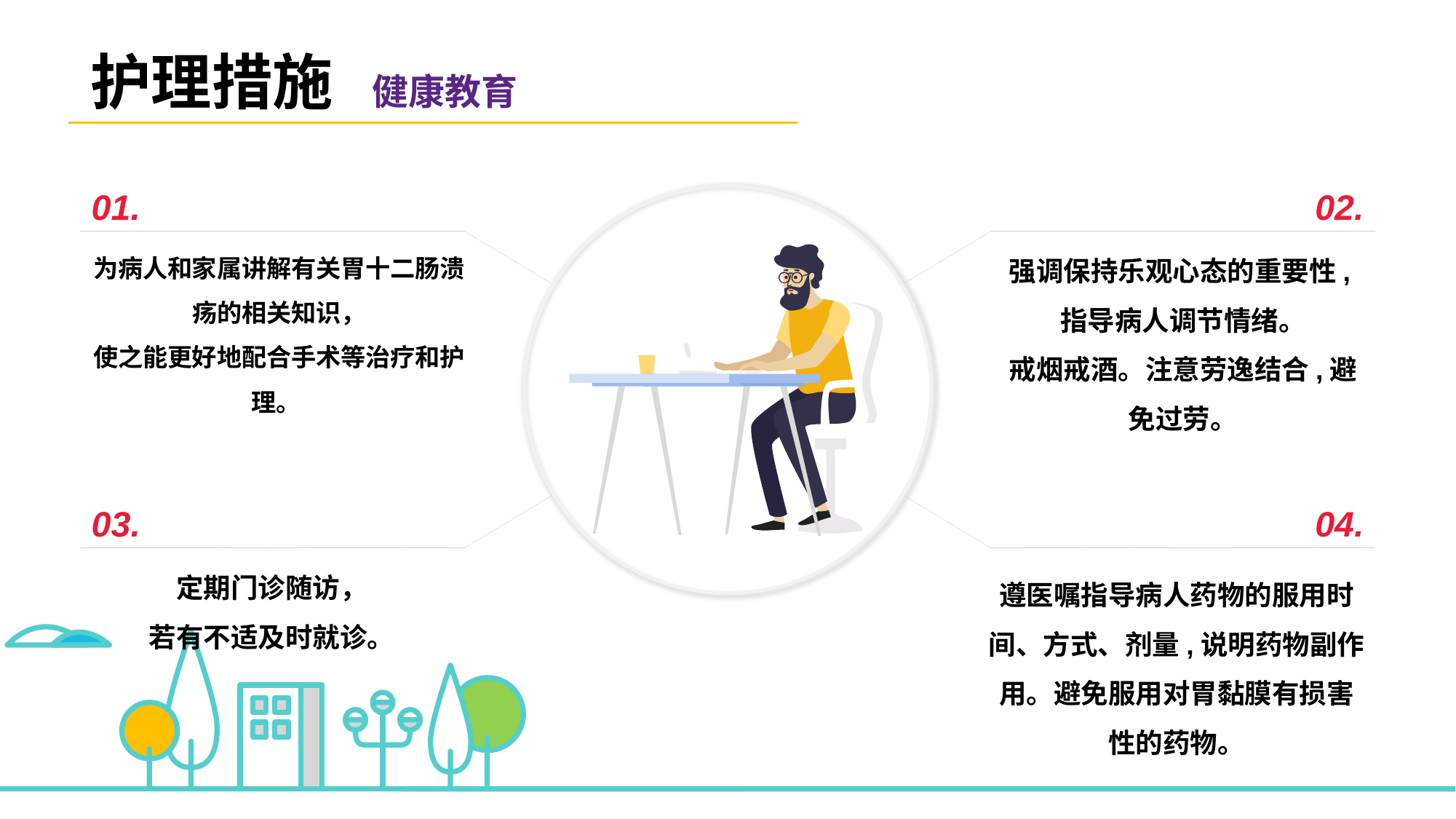

护理措施
健康教育
01.
为病人和家属讲解有关胃十二肠溃疡的相关知识，
使之能更好地配合手术等治疗和护理。
02.
强调保持乐观心态的重要性,指导病人调节情绪。
戒烟戒酒。注意劳逸结合,避免过劳。

04.
定期门诊随访，
若有不适及时就诊。
03.

遵医嘱指导病人药物的服用时间、方式、剂量,说明药物副作用。避免服用对胃黏膜有损害性的药物。